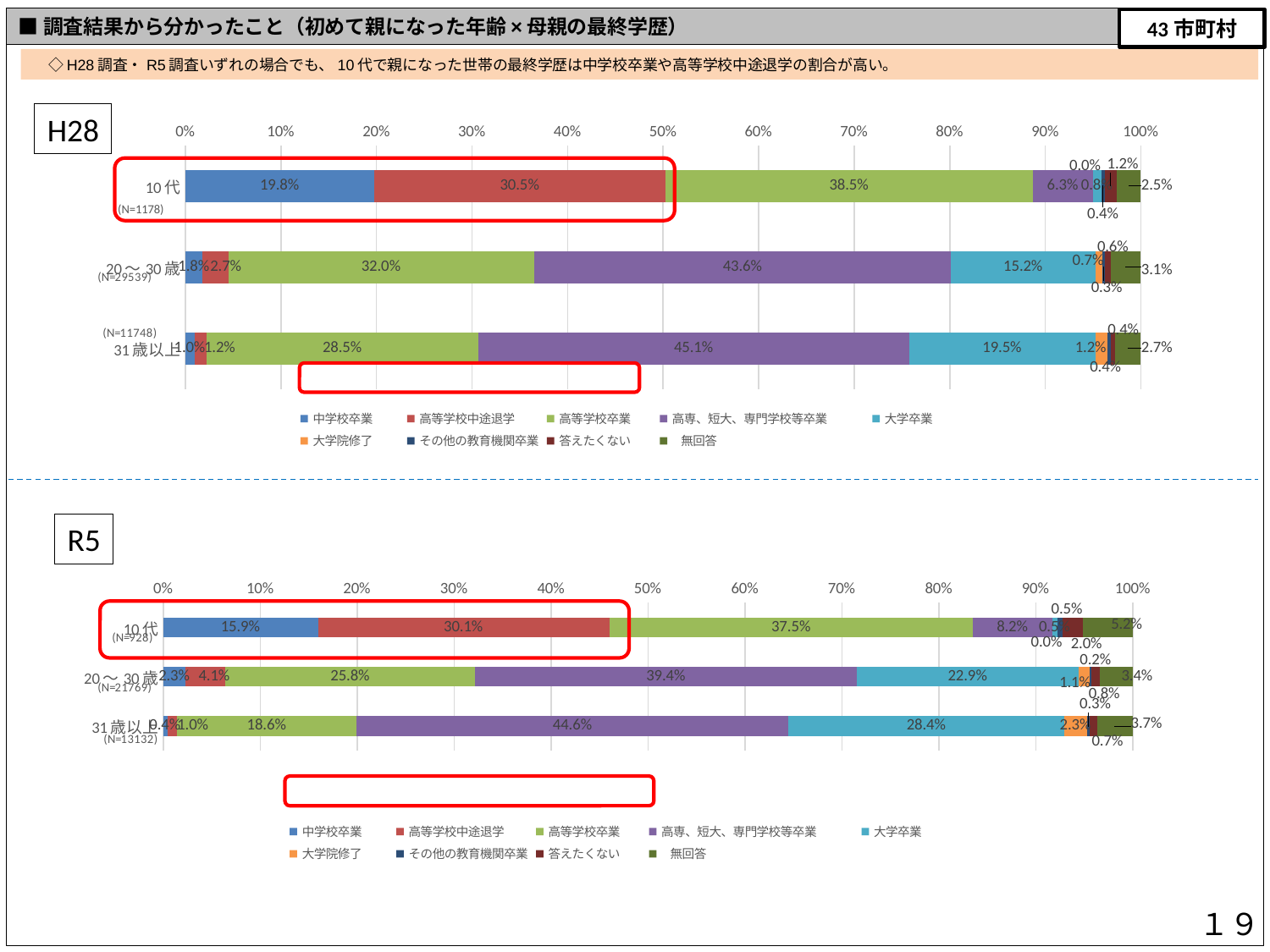

■調査結果から分かったこと（初めて親になった年齢×母親の最終学歴）
43市町村

　◇H28調査・R5調査いずれの場合でも、10代で親になった世帯の最終学歴は中学校卒業や高等学校中途退学の割合が高い。
H28

### Chart

| Category | 中学校卒業           | 高等学校中途退学     | 高等学校卒業         | 高専、短大、専門学校等卒業               | 大学卒業             | 大学院修了           | その他の教育機関卒業 | 答えたくない         |   無回答             |
|---|---|---|---|---|---|---|---|---|---|
| 10代 | 0.19779286926994907 | 0.30475382003395585 | 0.3845500848896435 | 0.06281833616298811 | 0.008488964346349746 | 0.0 | 0.004244482173174873 | 0.011884550084889643 | 0.025466893039049237 |
| 20～30歳 | 0.01817935610548766 | 0.02677815768983378 | 0.3201868715934866 | 0.43616913233352517 | 0.15152848776194183 | 0.006567588611665933 | 0.002945258810386269 | 0.006466027963031924 | 0.031179119130640847 |
| 31歳以上 | 0.009703779366700716 | 0.012427647259107933 | 0.2846441947565543 | 0.4506298944501192 | 0.19526727953694245 | 0.012342526387470208 | 0.003745318352059925 | 0.004426285325161729 | 0.026813074565883555 |
(N=1178)

R5

### Chart

| Category | 中学校卒業           | 高等学校中途退学     | 高等学校卒業         | 高専、短大、専門学校等卒業               | 大学卒業             | 大学院修了           | その他の教育機関卒業 | 答えたくない         |   無回答             |
|---|---|---|---|---|---|---|---|---|---|
| 10代 | 0.15948275862068967 | 0.30064655172413796 | 0.375 | 0.08189655172413793 | 0.005387931034482759 | 0.0 | 0.005387931034482759 | 0.020474137931034482 | 0.05172413793103448 |
| 20～30歳 | 0.02310625200973862 | 0.041113510037208874 | 0.2576140383113602 | 0.39367908493729614 | 0.22871973907850612 | 0.011070788736276356 | 0.0023887179016031973 | 0.008222702007441775 | 0.034085166980568696 |
| 31歳以上 | 0.00418824246116357 | 0.009747182455071581 | 0.18550106609808104 | 0.4455528480048736 | 0.28449588790740177 | 0.023378007919585744 | 0.003045994517209869 | 0.007462686567164179 | 0.036628084069448674 |

１９